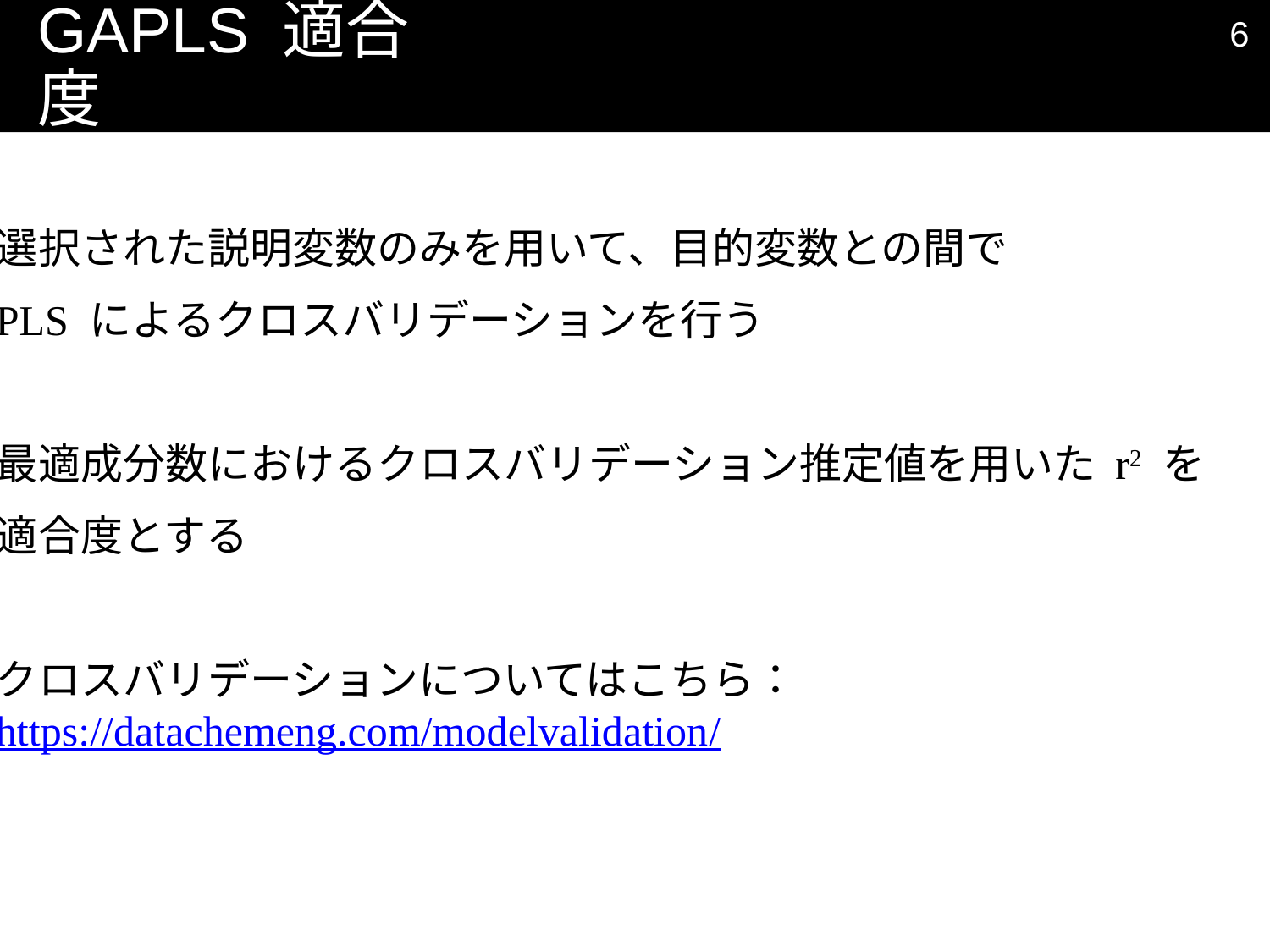

6
# GAPLS 適合度
選択された説明変数のみを用いて、目的変数との間で
PLS によるクロスバリデーションを行う

最適成分数におけるクロスバリデーション推定値を用いた r2 を
適合度とする

クロスバリデーションについてはこちら：
https://datachemeng.com/modelvalidation/